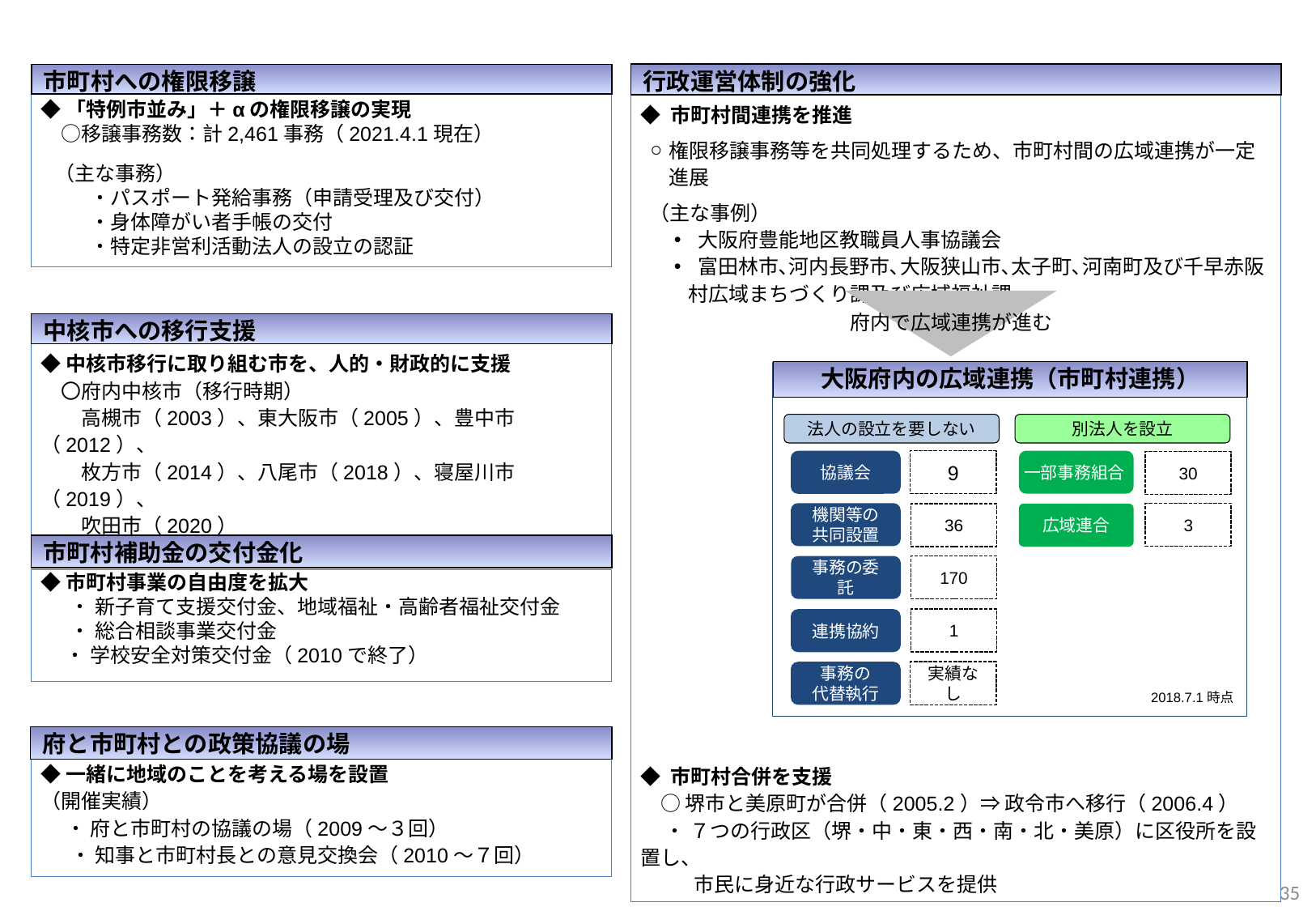

行政運営体制の強化
市町村への権限移譲

◆ 市町村間連携を推進

権限移譲事務等を共同処理するため、市町村間の広域連携が一定進展

 （主な事例）
 大阪府豊能地区教職員人事協議会
 富田林市､河内長野市､大阪狭山市､太子町､河南町及び千早赤阪村広域まちづくり課及び広域福祉課

◆ 市町村合併を支援
　○ 堺市と美原町が合併（2005.2）⇒ 政令市へ移行（2006.4）
　 ・ ７つの行政区（堺・中・東・西・南・北・美原）に区役所を設置し、
　　   市民に身近な行政サービスを提供

◆「特例市並み」＋αの権限移譲の実現
　○移譲事務数：計2,461事務（2021.4.1現在）
  （主な事務）
　　  ・パスポート発給事務（申請受理及び交付）
　　  ・身体障がい者手帳の交付
　　  ・特定非営利活動法人の設立の認証

府内で広域連携が進む
中核市への移行支援

◆中核市移行に取り組む市を、人的・財政的に支援
　〇府内中核市（移行時期）
　　高槻市（2003）、東大阪市（2005）、豊中市（2012）、
　　枚方市（2014）、八尾市（2018）、寝屋川市（2019）、
　　吹田市（2020）
大阪府内の広域連携（市町村連携）

法人の設立を要しない
9
協議会
機関等の
共同設置
36
170
事務の委託
1
連携協約
事務の
代替執行
実績なし
別法人を設立
一部事務組合
30
3
広域連合
市町村補助金の交付金化

◆市町村事業の自由度を拡大
 　・ 新子育て支援交付金、地域福祉・高齢者福祉交付金
 　・ 総合相談事業交付金
　 ・ 学校安全対策交付金（2010で終了）
2018.7.1時点
府と市町村との政策協議の場

◆一緒に地域のことを考える場を設置
（開催実績）
　 ・ 府と市町村の協議の場（2009～３回）
 　・ 知事と市町村長との意見交換会（2010～７回）
35